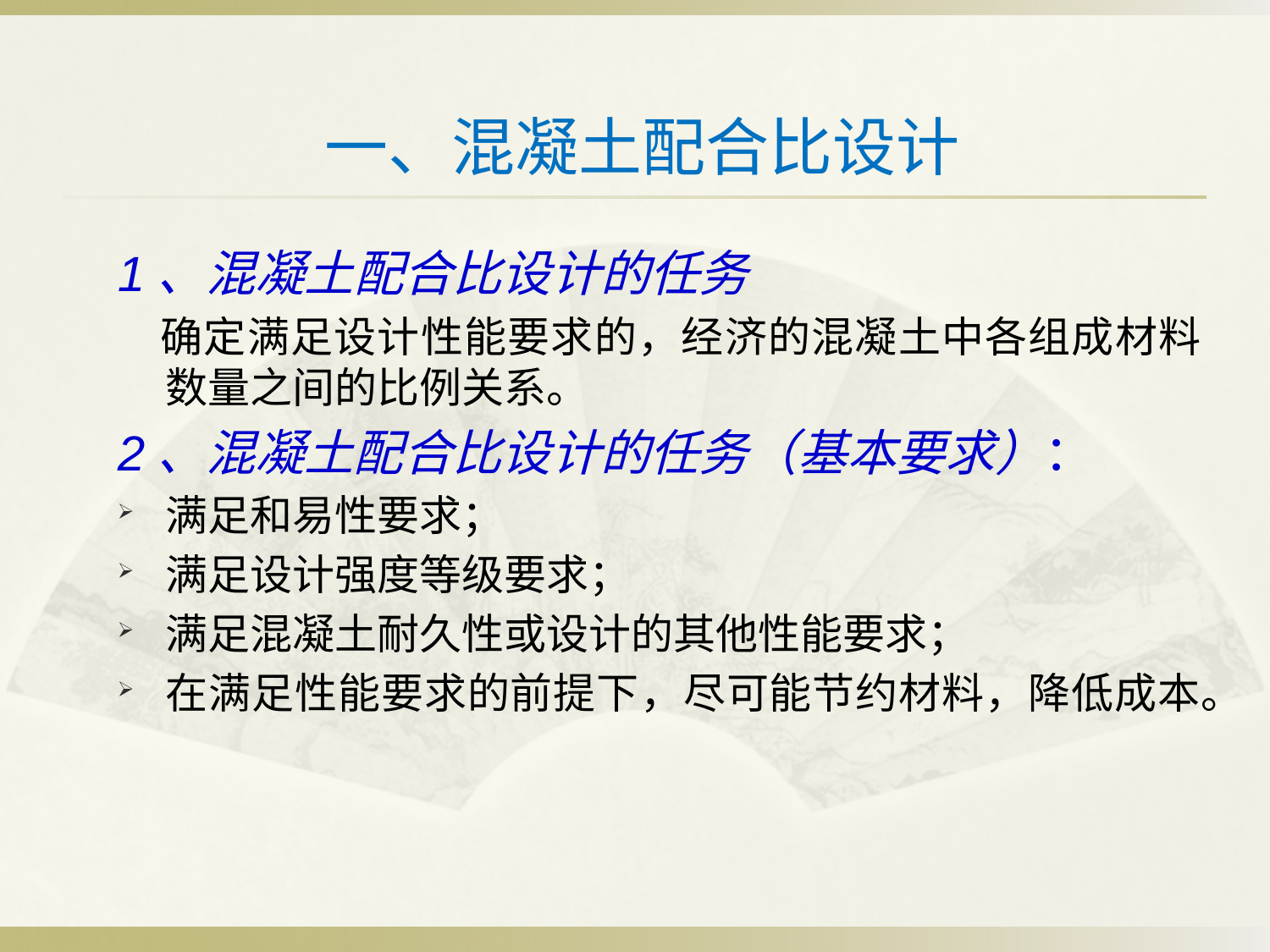

# 一、混凝土配合比设计
1、混凝土配合比设计的任务
   确定满足设计性能要求的，经济的混凝土中各组成材料数量之间的比例关系。
2、混凝土配合比设计的任务（基本要求）：
满足和易性要求；
满足设计强度等级要求；
满足混凝土耐久性或设计的其他性能要求；
在满足性能要求的前提下，尽可能节约材料，降低成本。